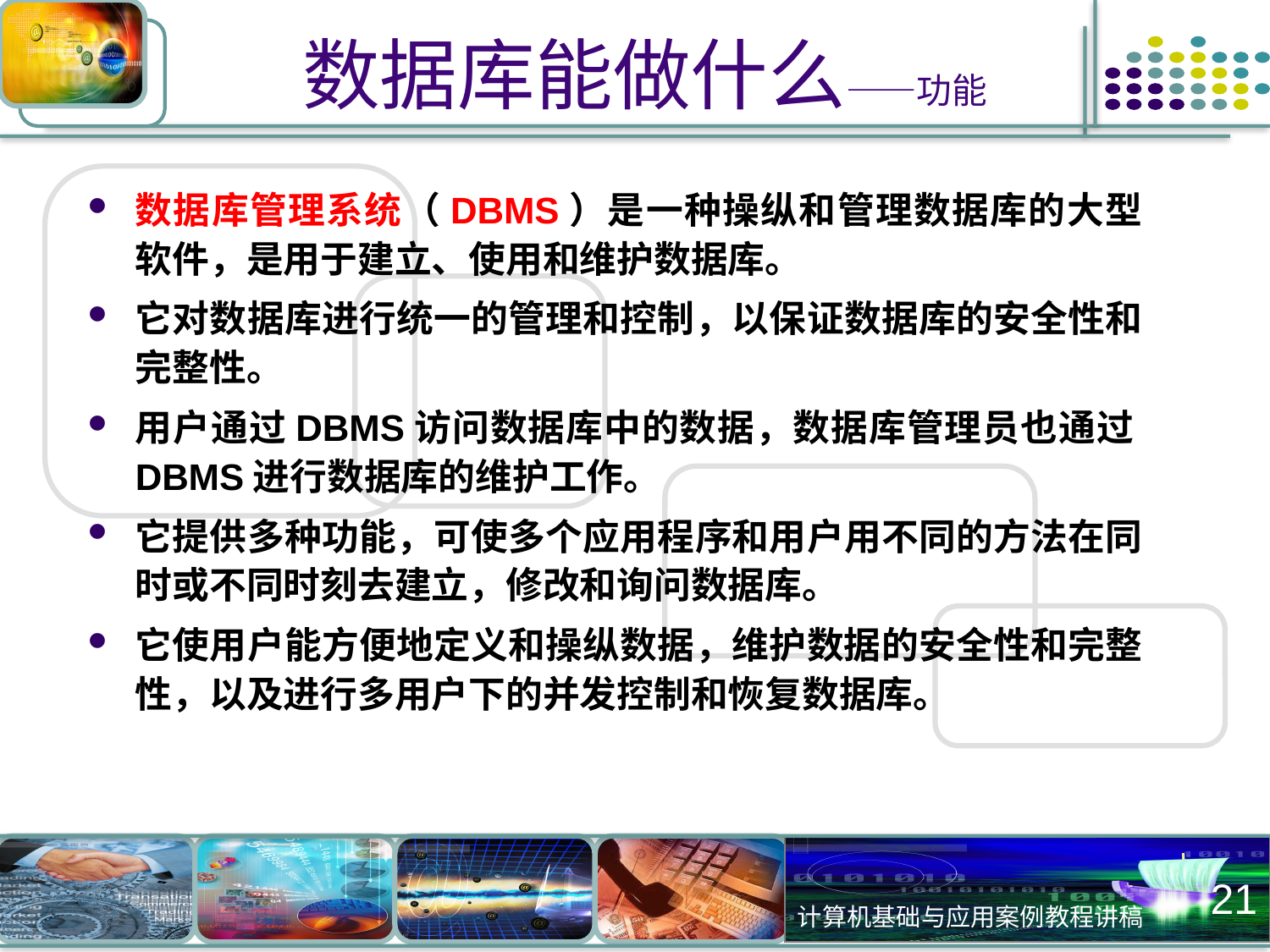

# 数据库能做什么——功能
数据库管理系统（DBMS）是一种操纵和管理数据库的大型软件，是用于建立、使用和维护数据库。
它对数据库进行统一的管理和控制，以保证数据库的安全性和完整性。
用户通过DBMS访问数据库中的数据，数据库管理员也通过DBMS进行数据库的维护工作。
它提供多种功能，可使多个应用程序和用户用不同的方法在同时或不同时刻去建立，修改和询问数据库。
它使用户能方便地定义和操纵数据，维护数据的安全性和完整性，以及进行多用户下的并发控制和恢复数据库。
21